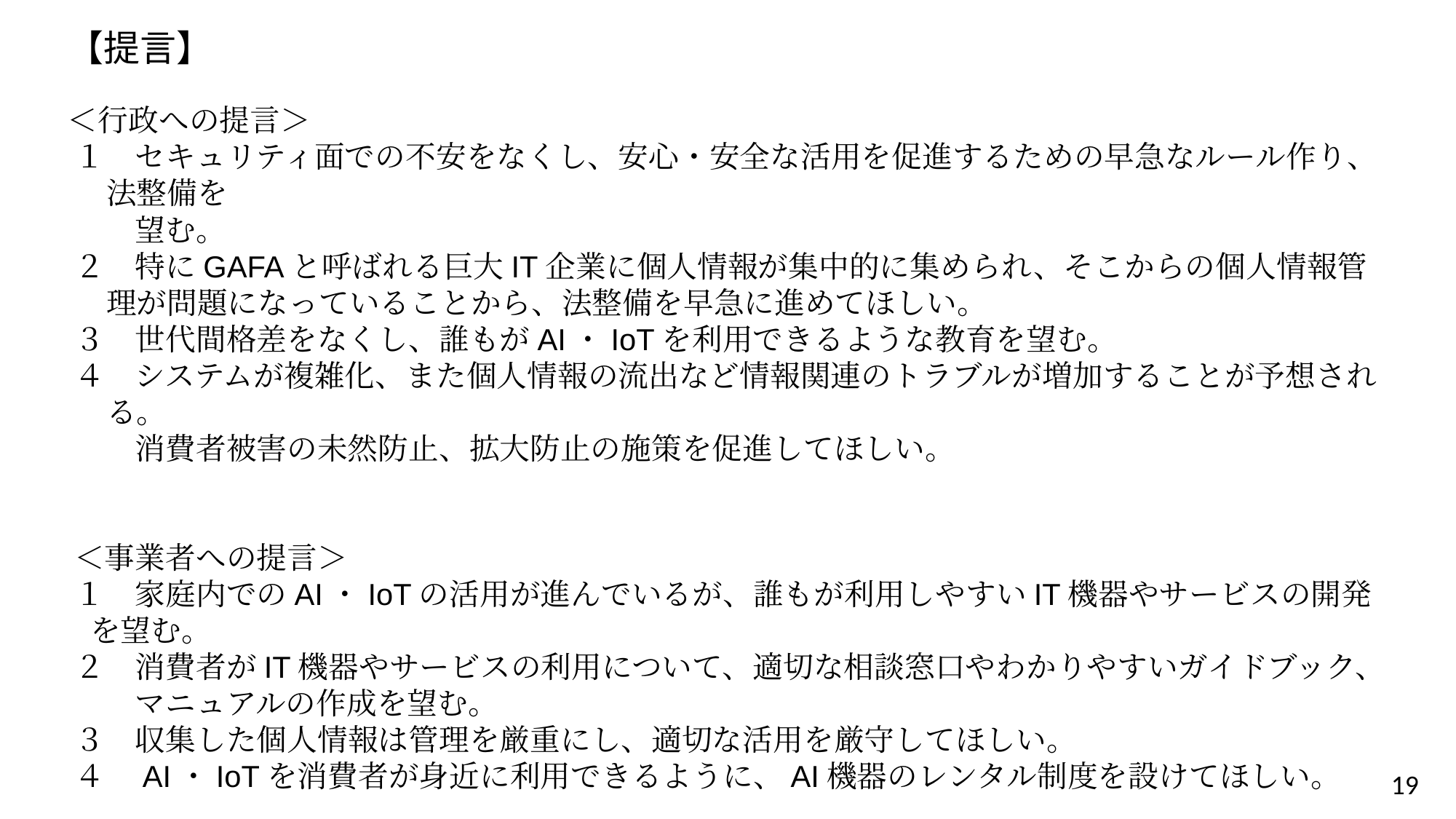

【提言】

＜行政への提言＞
１　セキュリティ面での不安をなくし、安心・安全な活用を促進するための早急なルール作り、法整備を
　　望む。
２　特にGAFAと呼ばれる巨大IT企業に個人情報が集中的に集められ、そこからの個人情報管理が問題になっていることから、法整備を早急に進めてほしい。
３　世代間格差をなくし、誰もがAI・IoTを利用できるような教育を望む。
４　システムが複雑化、また個人情報の流出など情報関連のトラブルが増加することが予想される。
　　消費者被害の未然防止、拡大防止の施策を促進してほしい。

＜事業者への提言＞
１　家庭内でのAI・IoTの活用が進んでいるが、誰もが利用しやすいIT機器やサービスの開発を望む。
２　消費者がIT機器やサービスの利用について、適切な相談窓口やわかりやすいガイドブック、
　　マニュアルの作成を望む。
３　収集した個人情報は管理を厳重にし、適切な活用を厳守してほしい。
４　AI・IoTを消費者が身近に利用できるように、AI機器のレンタル制度を設けてほしい。

19
19